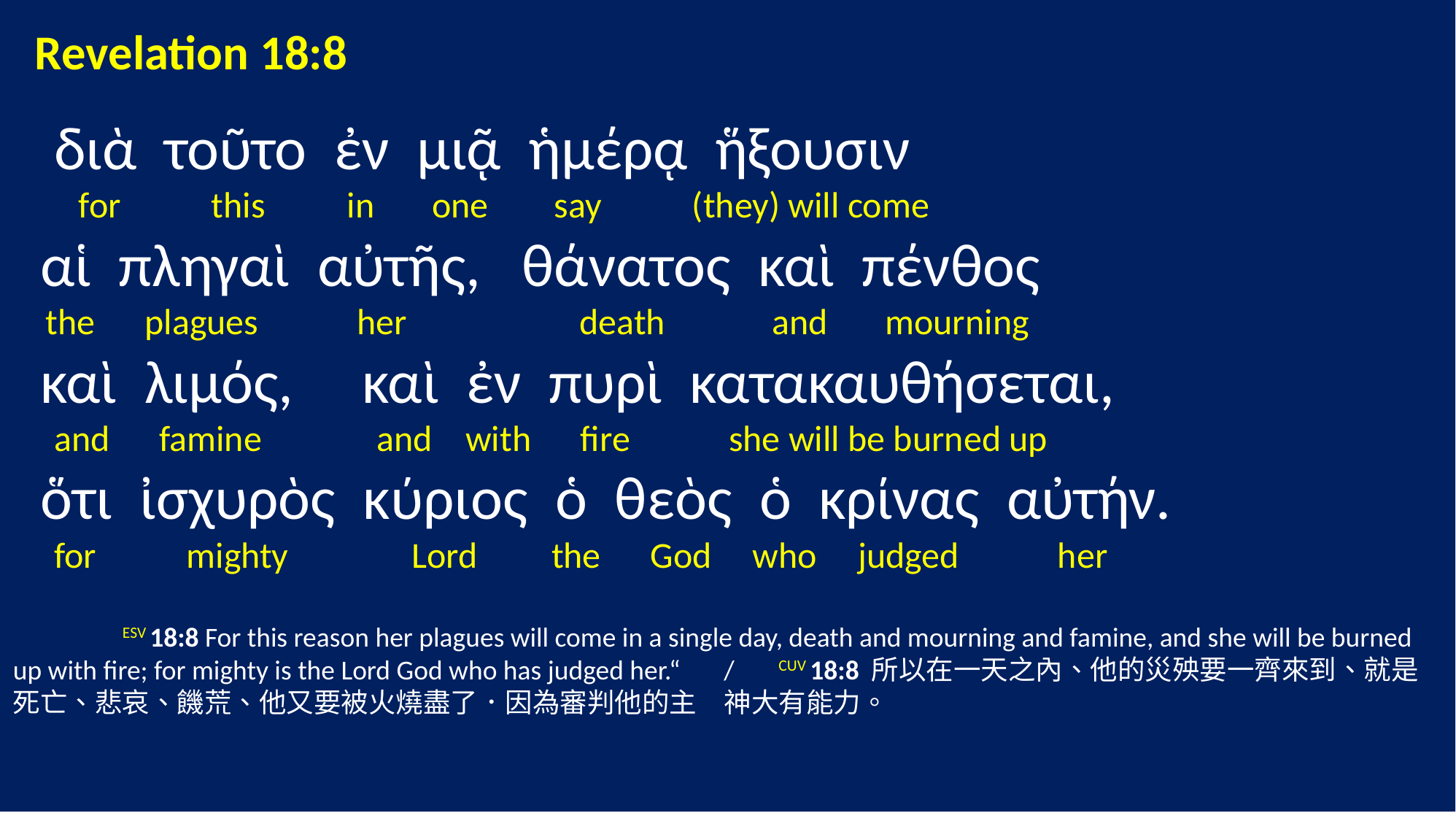

Revelation 18:8

   διὰ  τοῦτο  ἐν  μιᾷ  ἡμέρᾳ  ἥξουσιν
        for           this          in       one        say           (they) will come
  αἱ  πληγαὶ  αὐτῆς,   θάνατος  καὶ  πένθος
    the      plagues            her                     death             and       mourning
  καὶ  λιμός,     καὶ  ἐν  πυρὶ  κατακαυθήσεται,
     and      famine              and    with      fire            she will be burned up
  ὅτι  ἰσχυρὸς  κύριος  ὁ  θεὸς  ὁ  κρίνας  αὐτήν.
     for           mighty               Lord         the      God     who     judged            her

	ESV 18:8 For this reason her plagues will come in a single day, death and mourning and famine, and she will be burned up with fire; for mighty is the Lord God who has judged her.“       /       CUV 18:8 所以在一天之內、他的災殃要一齊來到、就是死亡、悲哀、饑荒、他又要被火燒盡了．因為審判他的主　神大有能力。